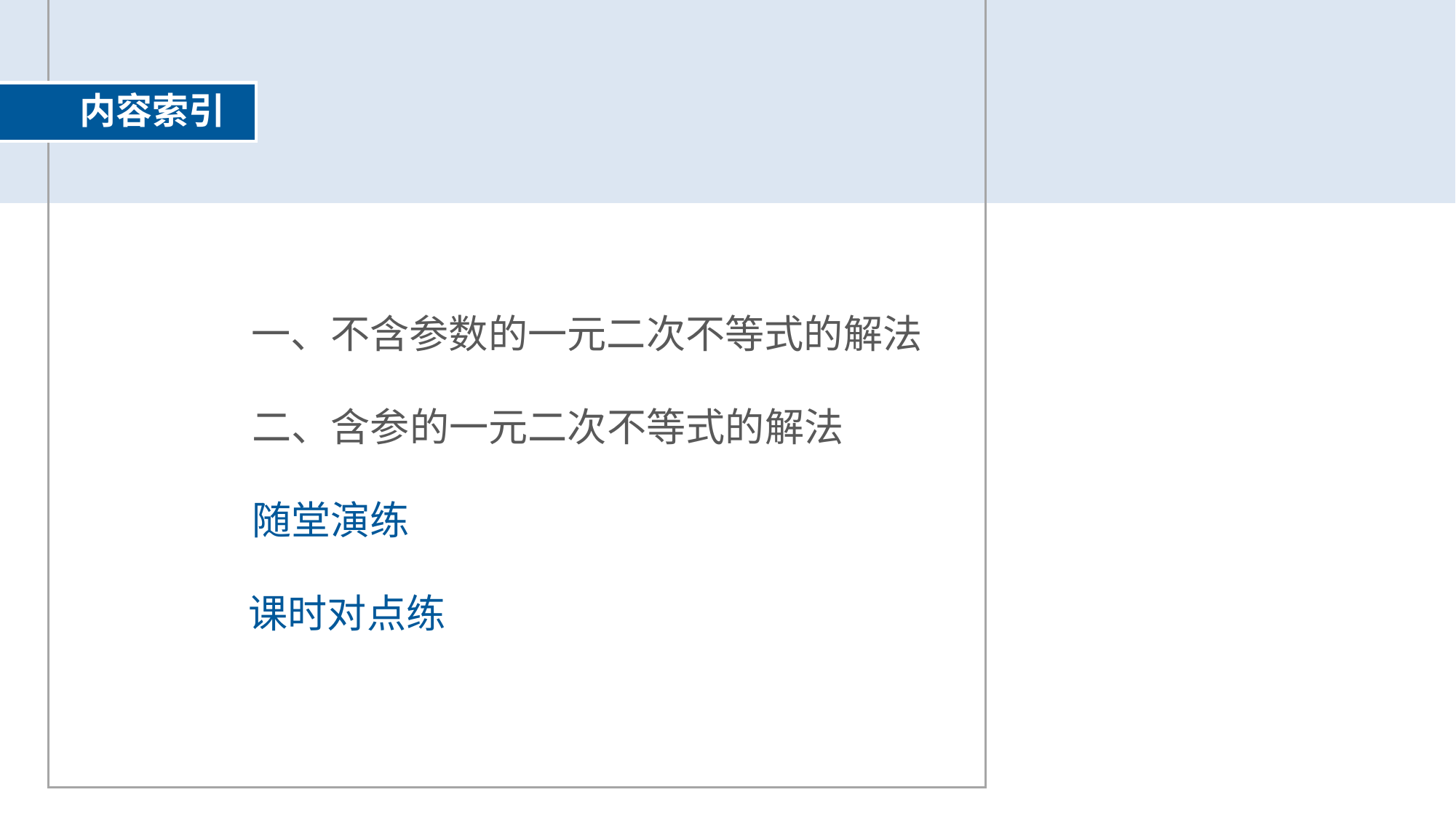

内容索引

一、不含参数的一元二次不等式的解法
二、含参的一元二次不等式的解法
随堂演练
课时对点练